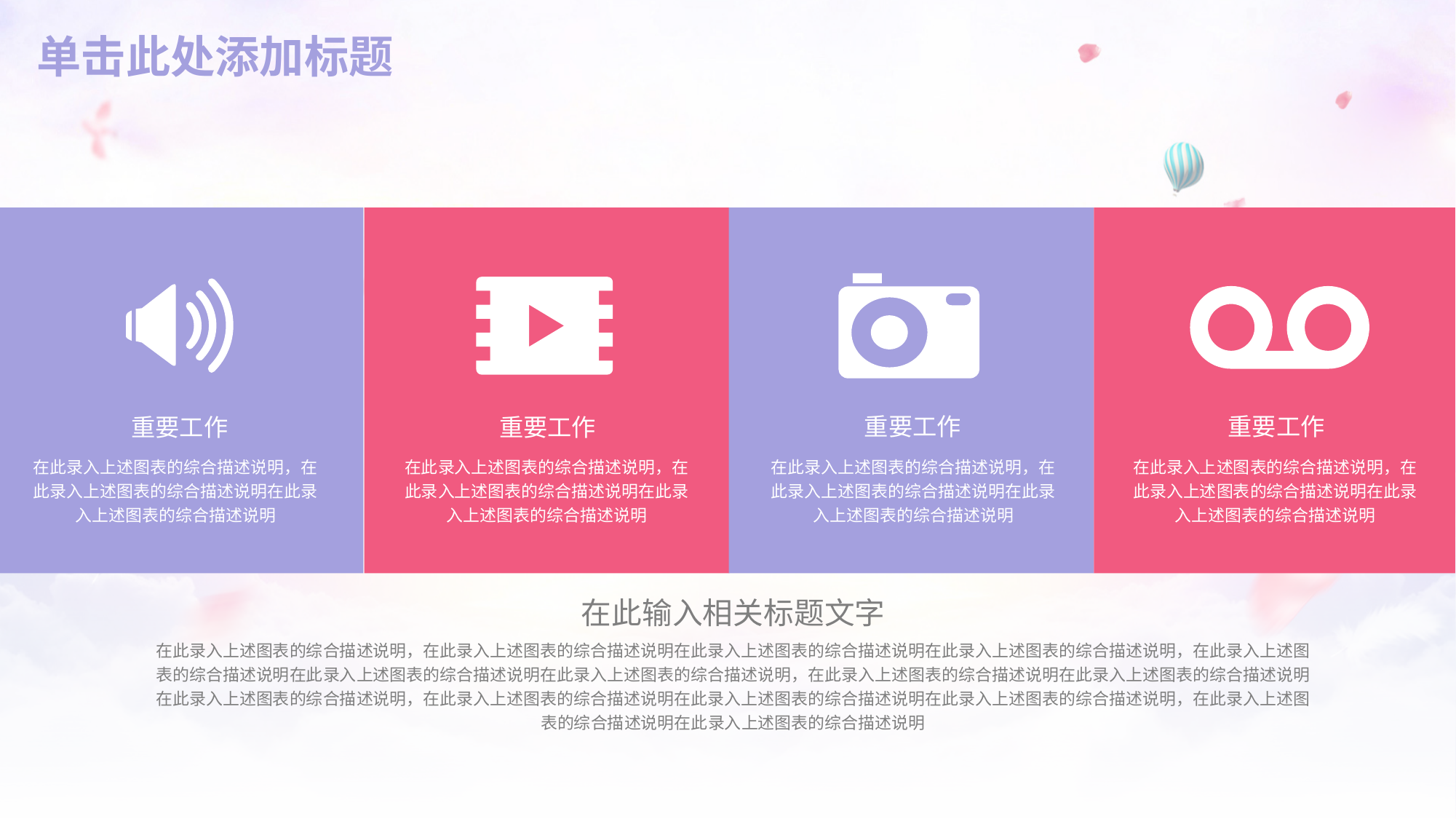

# 单击此处添加标题

重要工作
重要工作
重要工作
重要工作
在此录入上述图表的综合描述说明，在此录入上述图表的综合描述说明在此录入上述图表的综合描述说明
在此录入上述图表的综合描述说明，在此录入上述图表的综合描述说明在此录入上述图表的综合描述说明
在此录入上述图表的综合描述说明，在此录入上述图表的综合描述说明在此录入上述图表的综合描述说明
在此录入上述图表的综合描述说明，在此录入上述图表的综合描述说明在此录入上述图表的综合描述说明
在此输入相关标题文字
在此录入上述图表的综合描述说明，在此录入上述图表的综合描述说明在此录入上述图表的综合描述说明在此录入上述图表的综合描述说明，在此录入上述图表的综合描述说明在此录入上述图表的综合描述说明在此录入上述图表的综合描述说明，在此录入上述图表的综合描述说明在此录入上述图表的综合描述说明在此录入上述图表的综合描述说明，在此录入上述图表的综合描述说明在此录入上述图表的综合描述说明在此录入上述图表的综合描述说明，在此录入上述图表的综合描述说明在此录入上述图表的综合描述说明